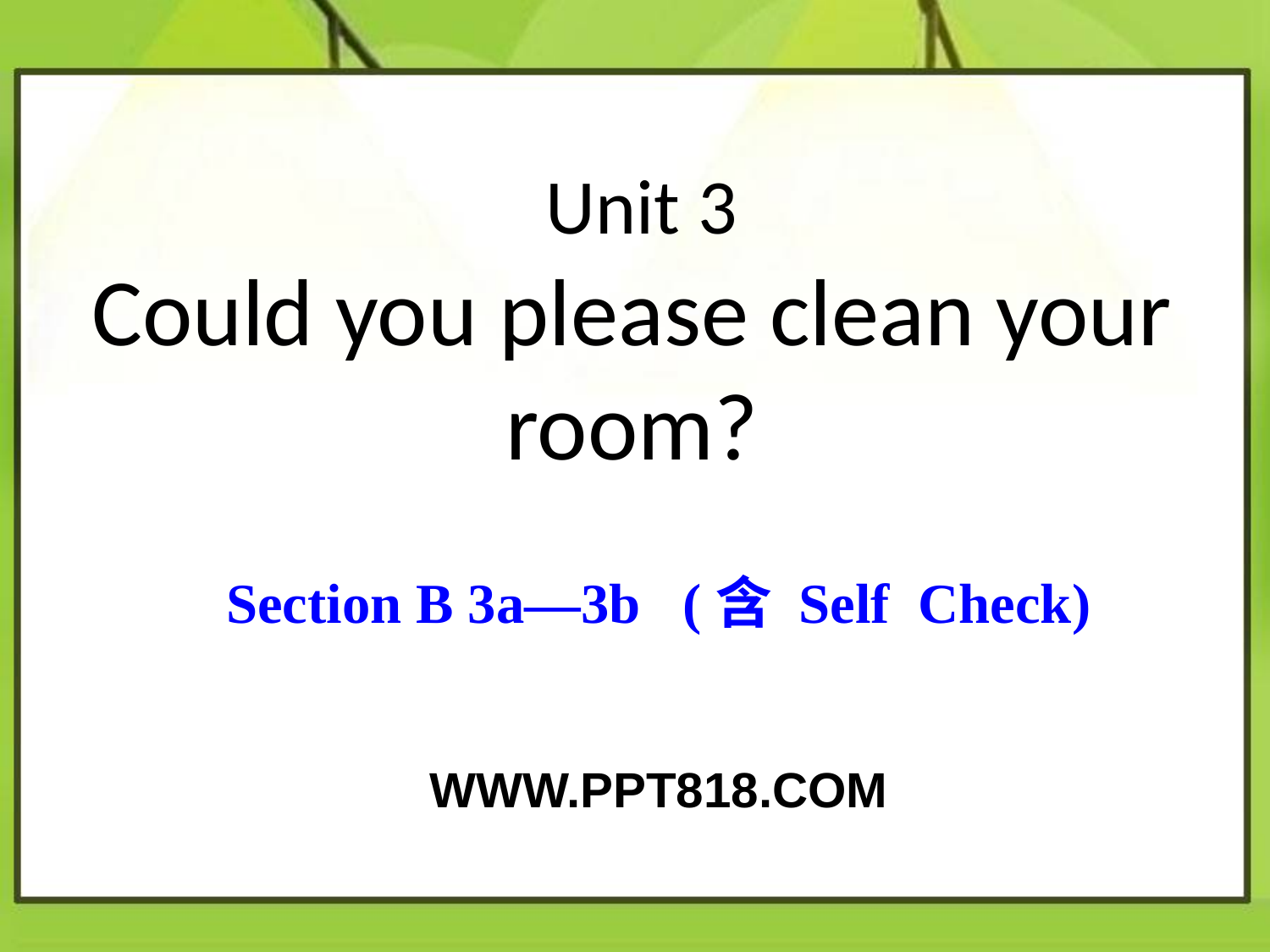

Unit 3
Could you please clean your room?
Section B 3a—3b   (含 Self  Check)
WWW.PPT818.COM